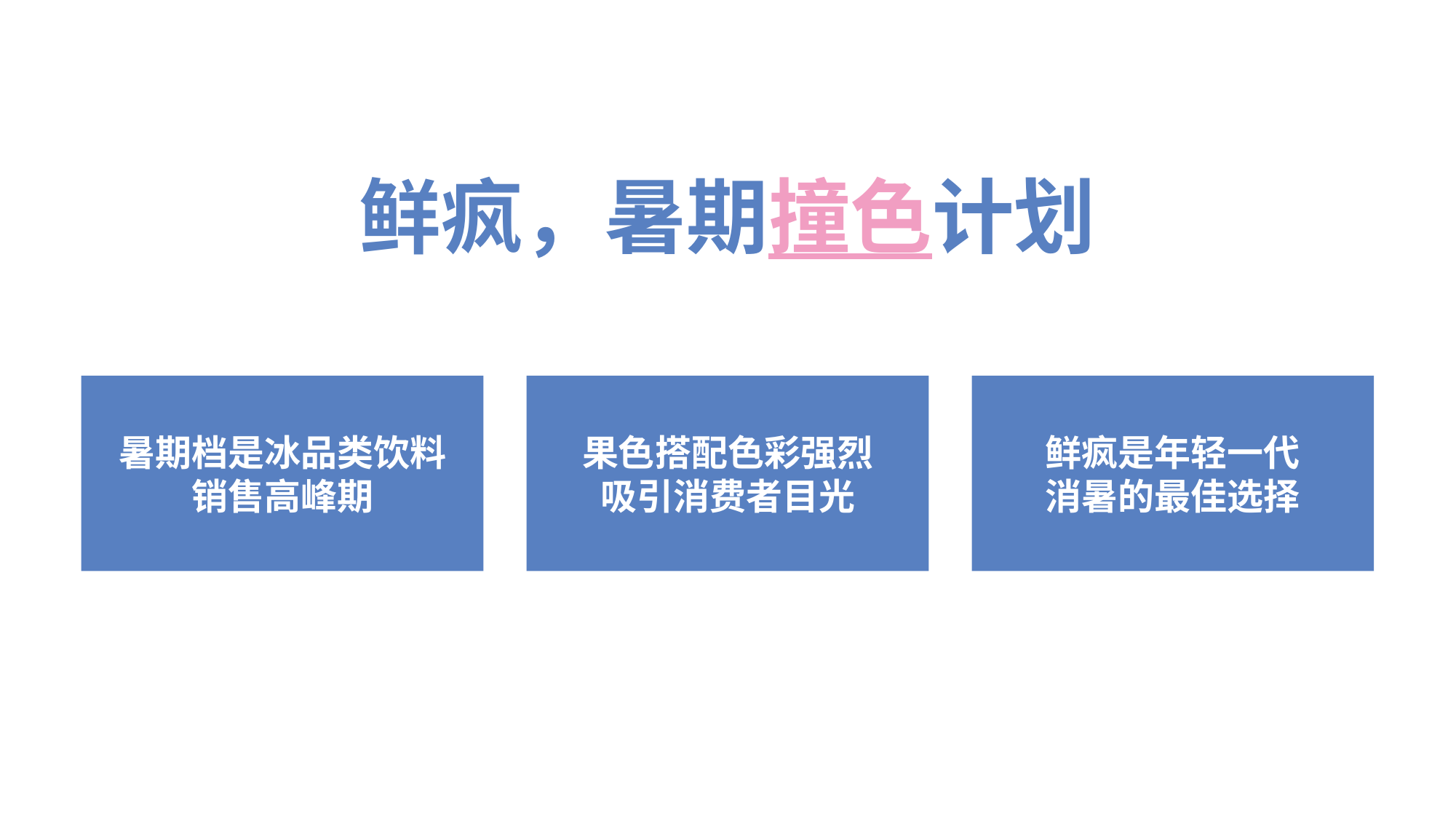

鲜疯，暑期撞色计划
暑期档是冰品类饮料
销售高峰期
果色搭配色彩强烈
吸引消费者目光
鲜疯是年轻一代
消暑的最佳选择